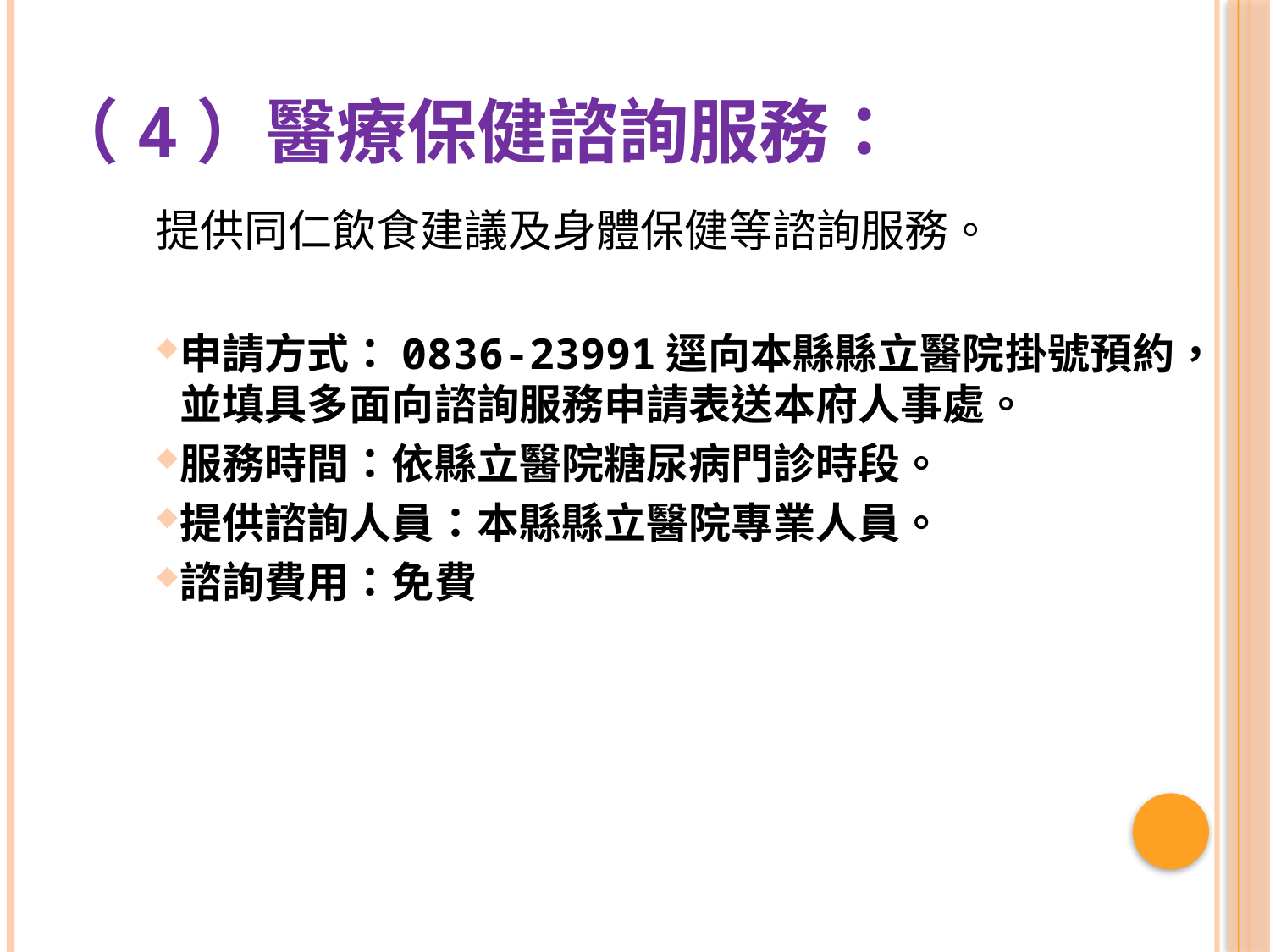

（4）醫療保健諮詢服務：
        提供同仁飲食建議及身體保健等諮詢服務。

申請方式：0836-23991逕向本縣縣立醫院掛號預約，並填具多面向諮詢服務申請表送本府人事處。
服務時間：依縣立醫院糖尿病門診時段。
提供諮詢人員：本縣縣立醫院專業人員。
諮詢費用：免費